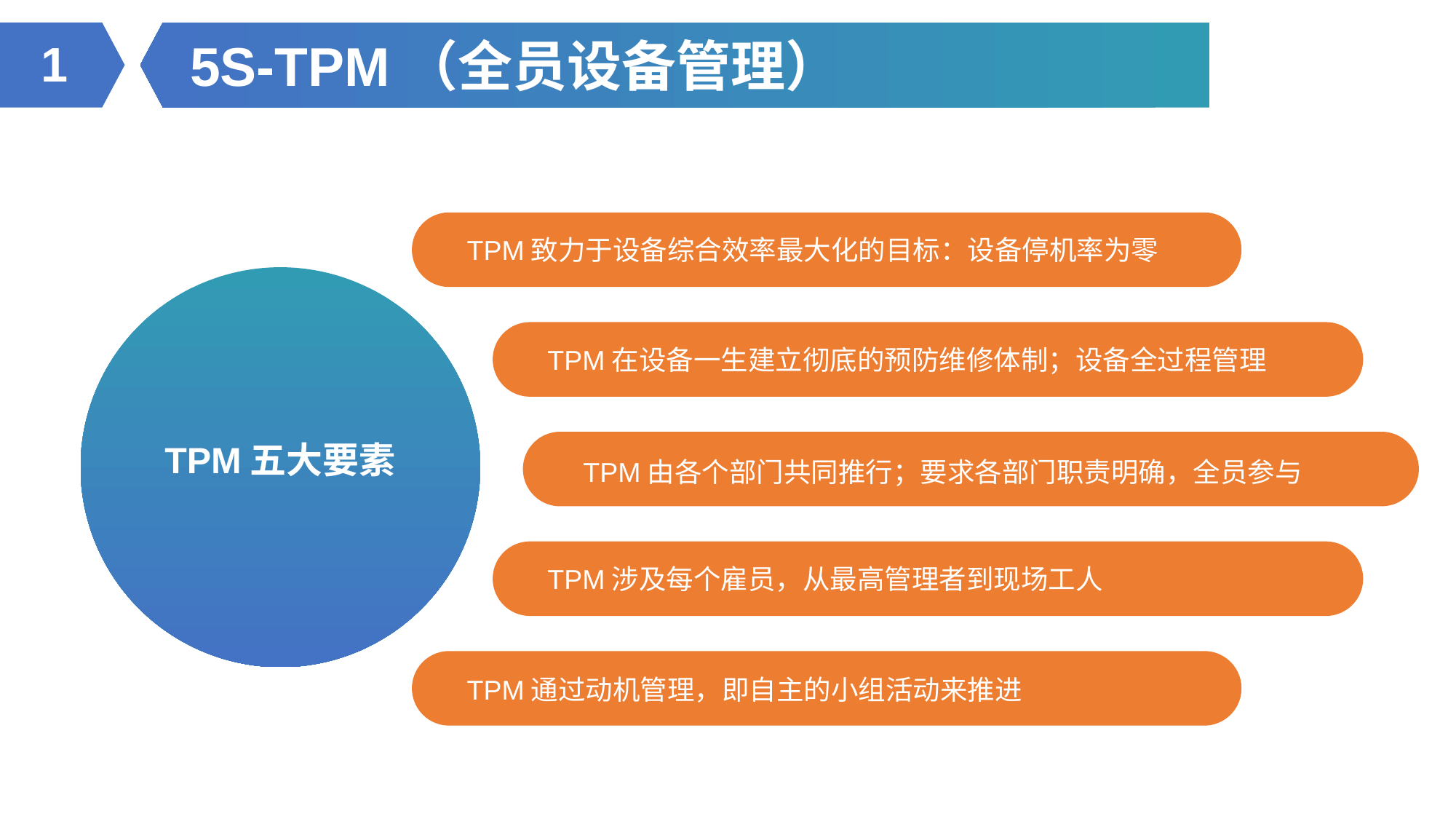

5S-TPM（全员设备管理）
1

TPM致力于设备综合效率最大化的目标：设备停机率为零

TPM在设备一生建立彻底的预防维修体制；设备全过程管理
TPM五大要素

TPM由各个部门共同推行；要求各部门职责明确，全员参与

TPM涉及每个雇员，从最高管理者到现场工人

TPM通过动机管理，即自主的小组活动来推进